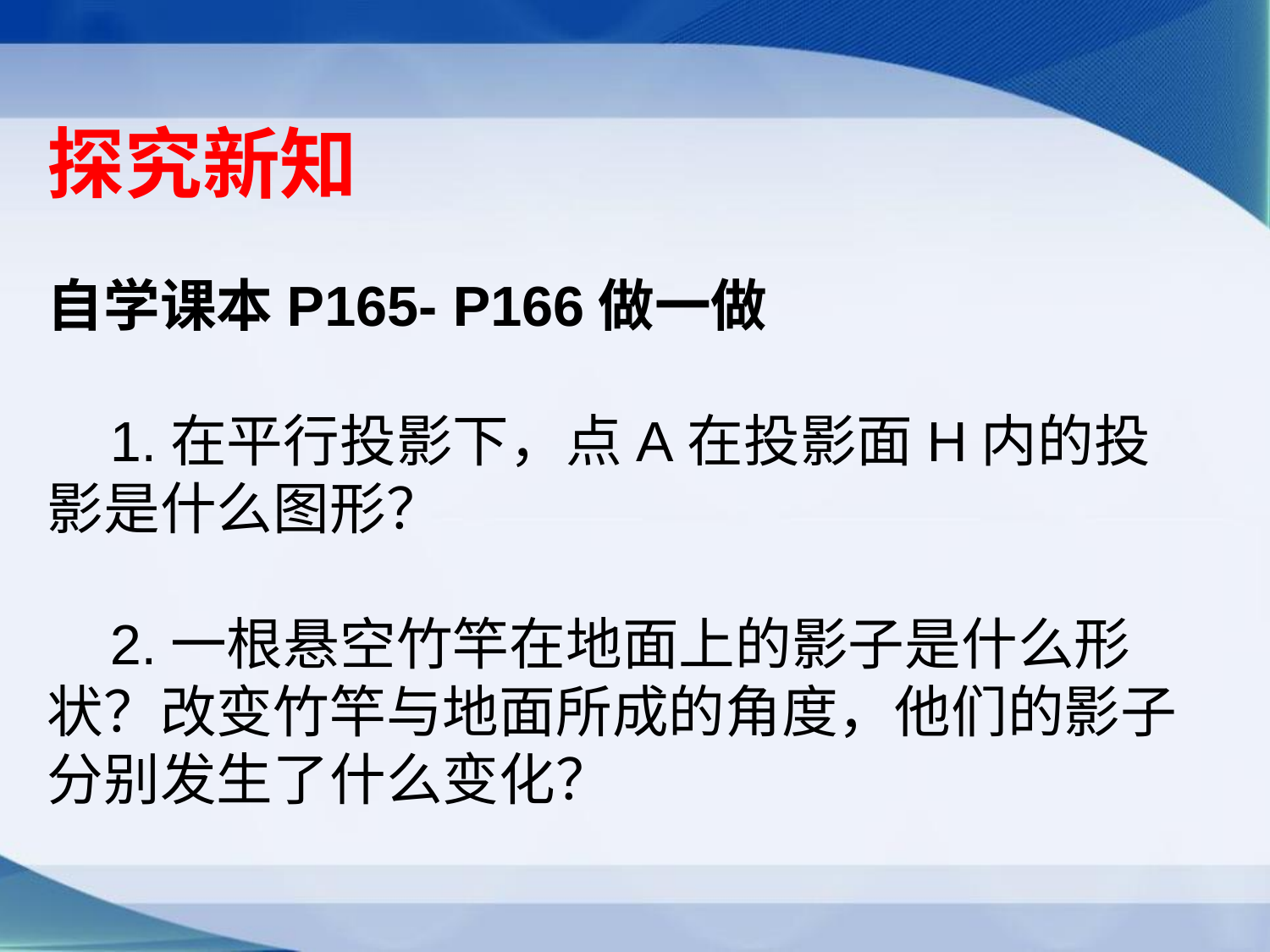

探究新知
自学课本P165- P166做一做

    1.在平行投影下，点A在投影面H内的投影是什么图形？

    2.一根悬空竹竿在地面上的影子是什么形状？改变竹竿与地面所成的角度，他们的影子分别发生了什么变化？